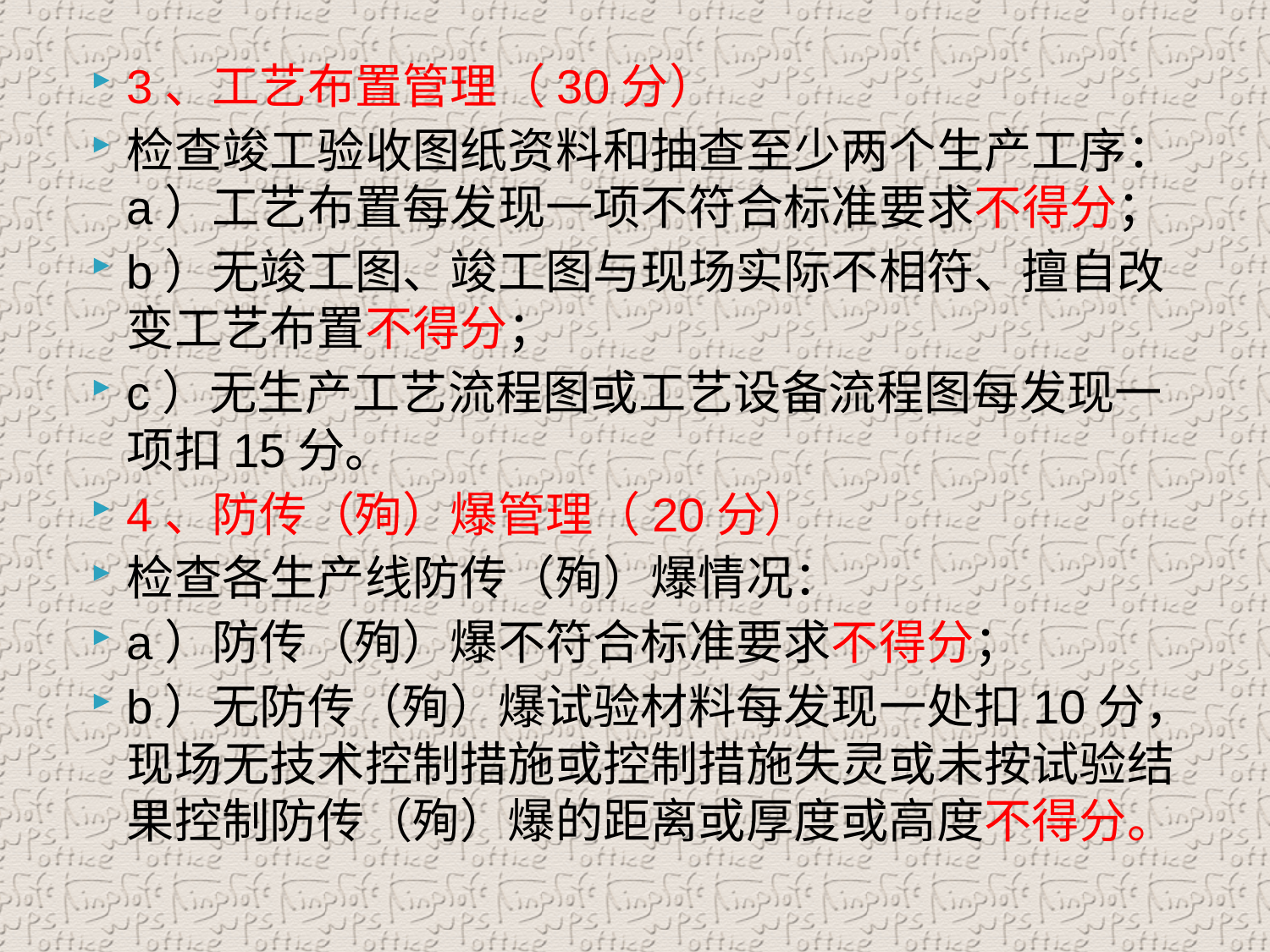

3、工艺布置管理（30分）
检查竣工验收图纸资料和抽查至少两个生产工序：a）工艺布置每发现一项不符合标准要求不得分；
b）无竣工图、竣工图与现场实际不相符、擅自改变工艺布置不得分；
c）无生产工艺流程图或工艺设备流程图每发现一项扣15分。
4、防传（殉）爆管理（20分）
检查各生产线防传（殉）爆情况：
a）防传（殉）爆不符合标准要求不得分；
b）无防传（殉）爆试验材料每发现一处扣10分，现场无技术控制措施或控制措施失灵或未按试验结果控制防传（殉）爆的距离或厚度或高度不得分。